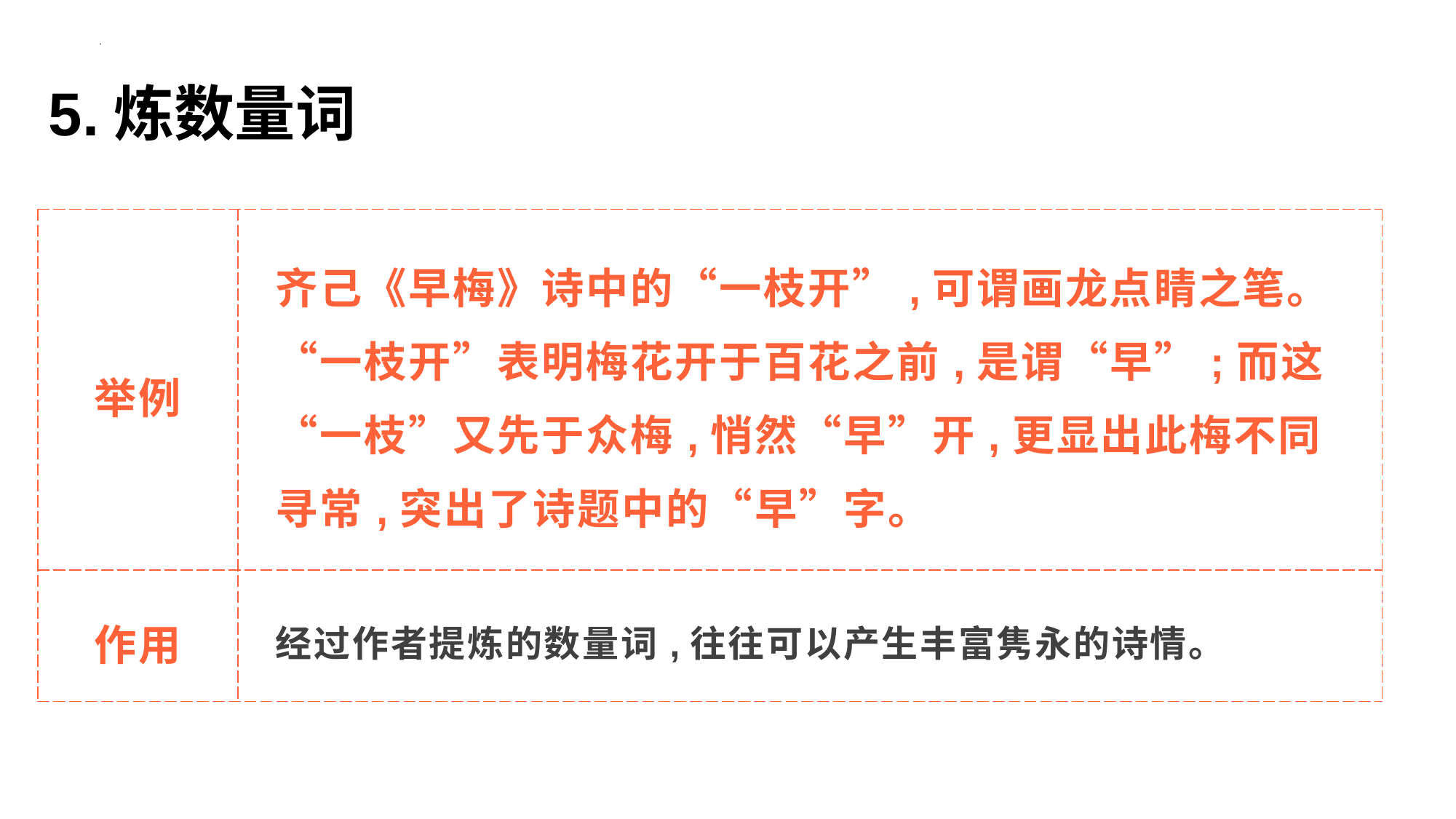

5.炼数量词
| 举例 | 齐己《早梅》诗中的“一枝开”,可谓画龙点睛之笔。“一枝开”表明梅花开于百花之前,是谓“早”;而这“一枝”又先于众梅,悄然“早”开,更显出此梅不同寻常,突出了诗题中的“早”字。 |
| --- | --- |
| 作用 | 经过作者提炼的数量词,往往可以产生丰富隽永的诗情。 |